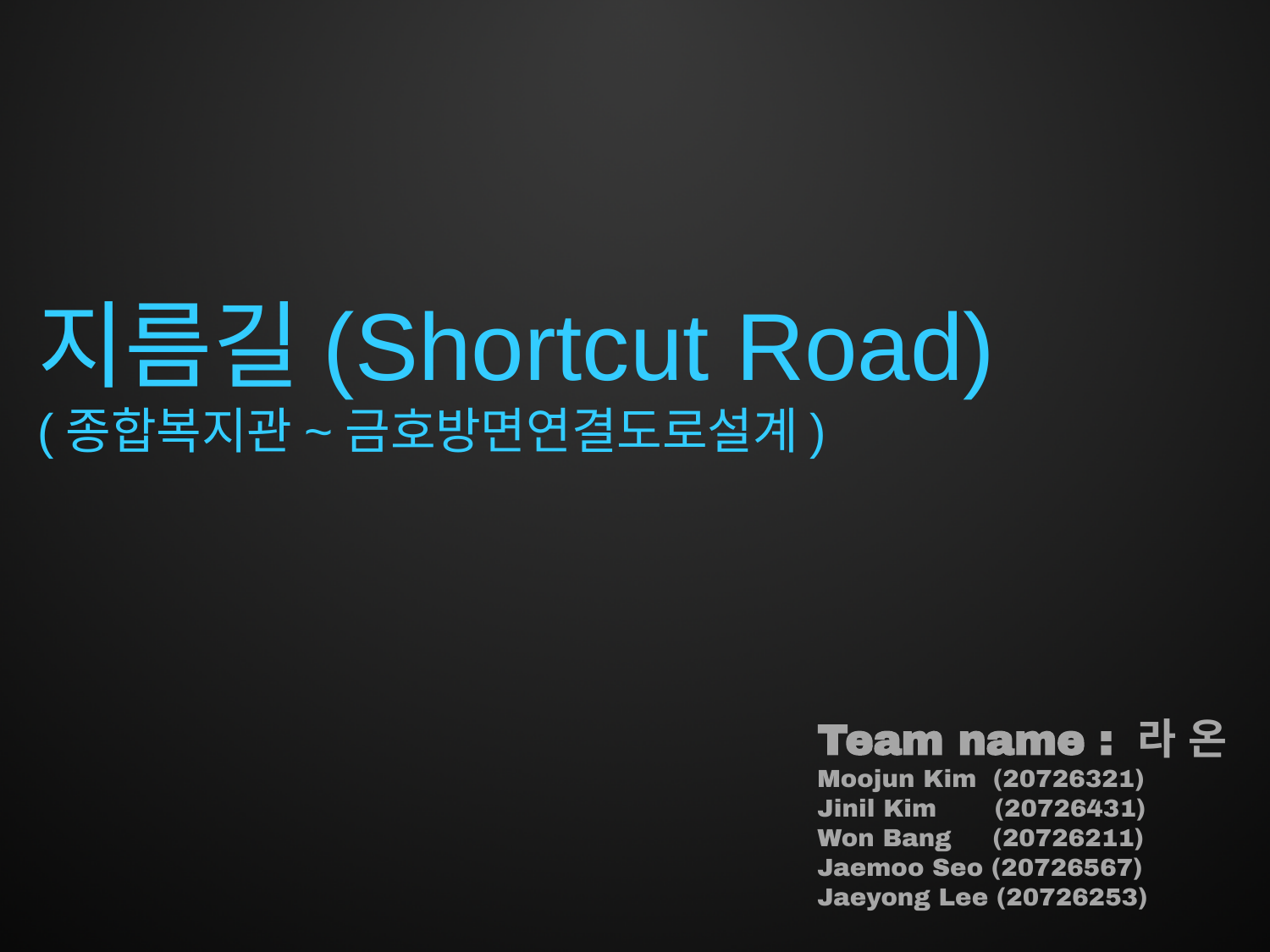

# 지름길(Shortcut Road) (종합복지관~금호방면연결도로설계)
Team name : 라 온
Moojun Kim  (20726321)
Jinil Kim       (20726431)
Won Bang     (20726211)
Jaemoo Seo (20726567)
Jaeyong Lee (20726253)